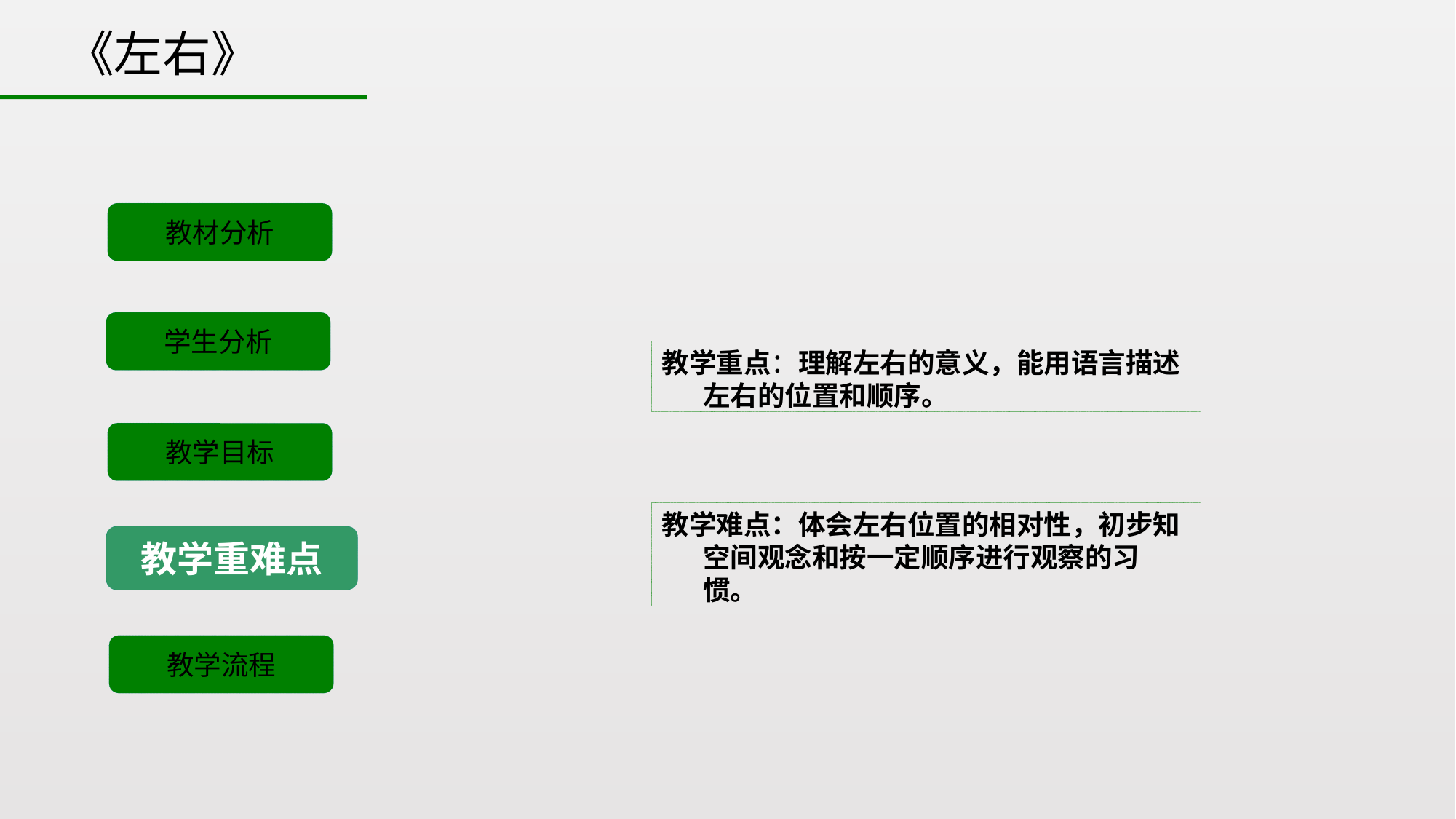

《左右》

教材分析
学生分析
教学重点：理解左右的意义，能用语言描述左右的位置和顺序。
教学目标
教学难点：体会左右位置的相对性，初步知空间观念和按一定顺序进行观察的习惯。
教学重难点
教学流程